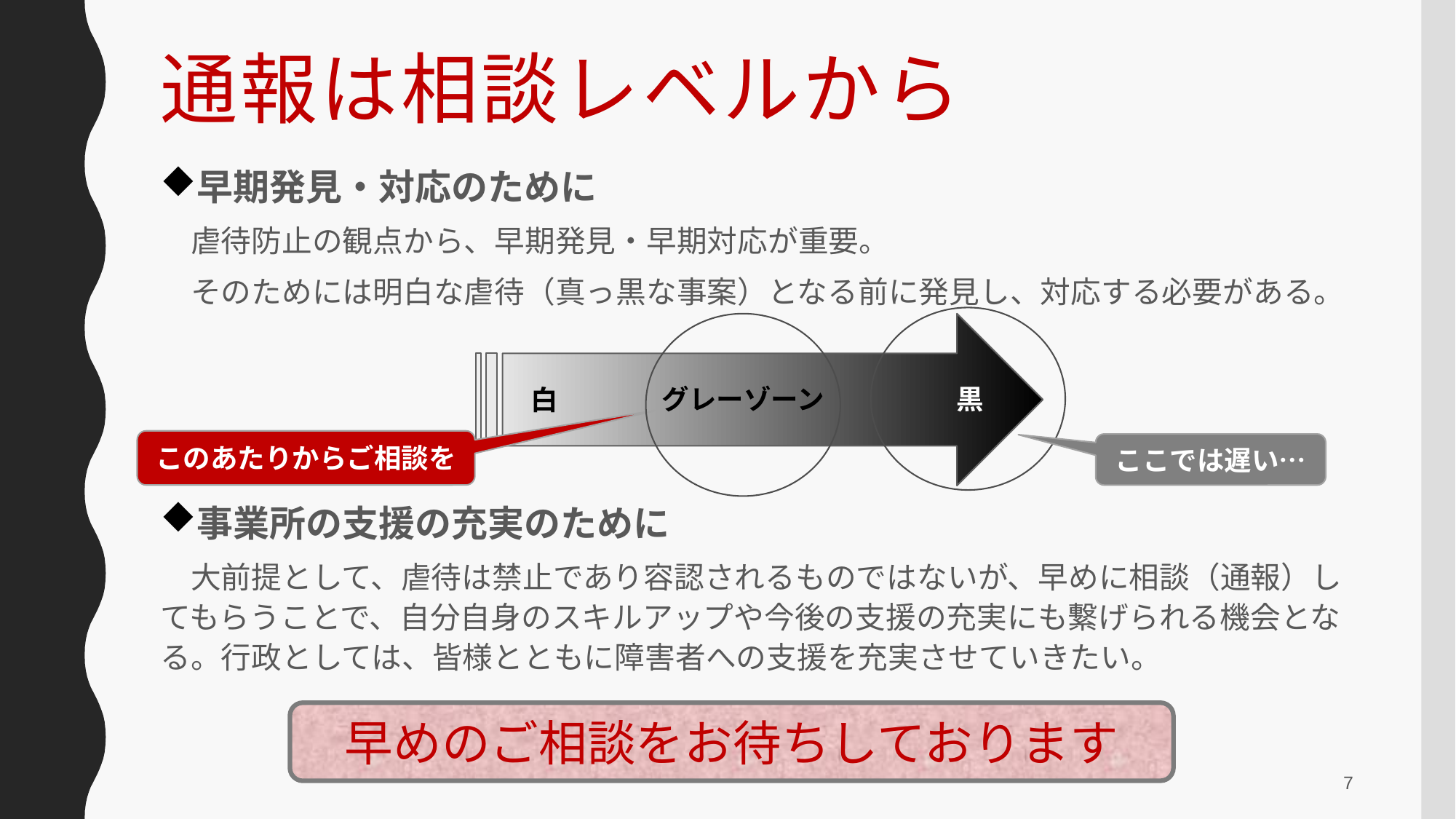

# 通報は相談レベルから
早期発見・対応のために
　虐待防止の観点から、早期発見・早期対応が重要。
　そのためには明白な虐待（真っ黒な事案）となる前に発見し、対応する必要がある。

事業所の支援の充実のために
　大前提として、虐待は禁止であり容認されるものではないが、早めに相談（通報）してもらうことで、自分自身のスキルアップや今後の支援の充実にも繋げられる機会となる。行政としては、皆様とともに障害者への支援を充実させていきたい。

このあたりからご相談を
ここでは遅い…

グレーゾーン
黒
白
早めのご相談をお待ちしております
7